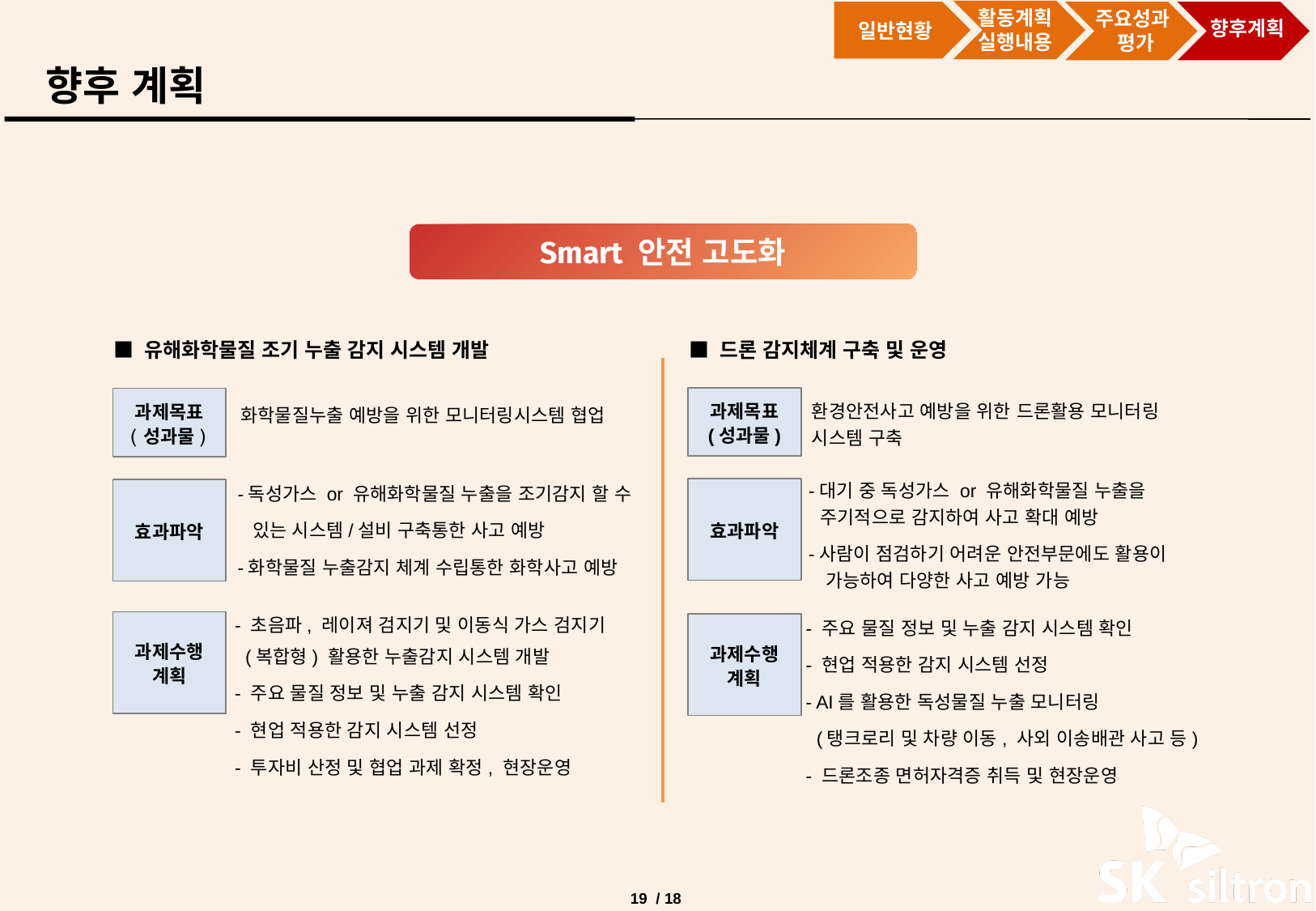

활동계획
실행내용
주요성과
   평가

일반현황

향후계획
향후 계획

Smart 안전 고도화
■ 드론 감지체계 구축 및 운영
■ 유해화학물질 조기 누출 감지 시스템 개발
과제목표
(성과물)
과제목표
(성과물)
환경안전사고 예방을 위한 드론활용 모니터링
시스템 구축
화학물질누출 예방을 위한 모니터링시스템 협업
-대기 중 독성가스 or 유해화학물질 누출을
주기적으로 감지하여 사고 확대 예방
-사람이 점검하기 어려운 안전부문에도 활용이
 가능하여 다양한 사고 예방 가능
-독성가스 or 유해화학물질 누출을 조기감지 할 수
  있는 시스템/설비 구축통한 사고 예방
-화학물질 누출감지 체계 수립통한 화학사고 예방
효과파악
효과파악
- 초음파, 레이져 검지기 및 이동식 가스 검지기
  (복합형) 활용한 누출감지 시스템 개발
- 주요 물질 정보 및 누출 감지 시스템 확인
- 현업 적용한 감지 시스템 선정
- 투자비 산정 및 협업 과제 확정, 현장운영
- 주요 물질 정보 및 누출 감지 시스템 확인
- 현업 적용한 감지 시스템 선정
- AI를 활용한 독성물질 누출 모니터링
  (탱크로리 및 차량 이동, 사외 이송배관 사고 등)
- 드론조종 면허자격증 취득 및 현장운영
과제수행
계획
과제수행
계획